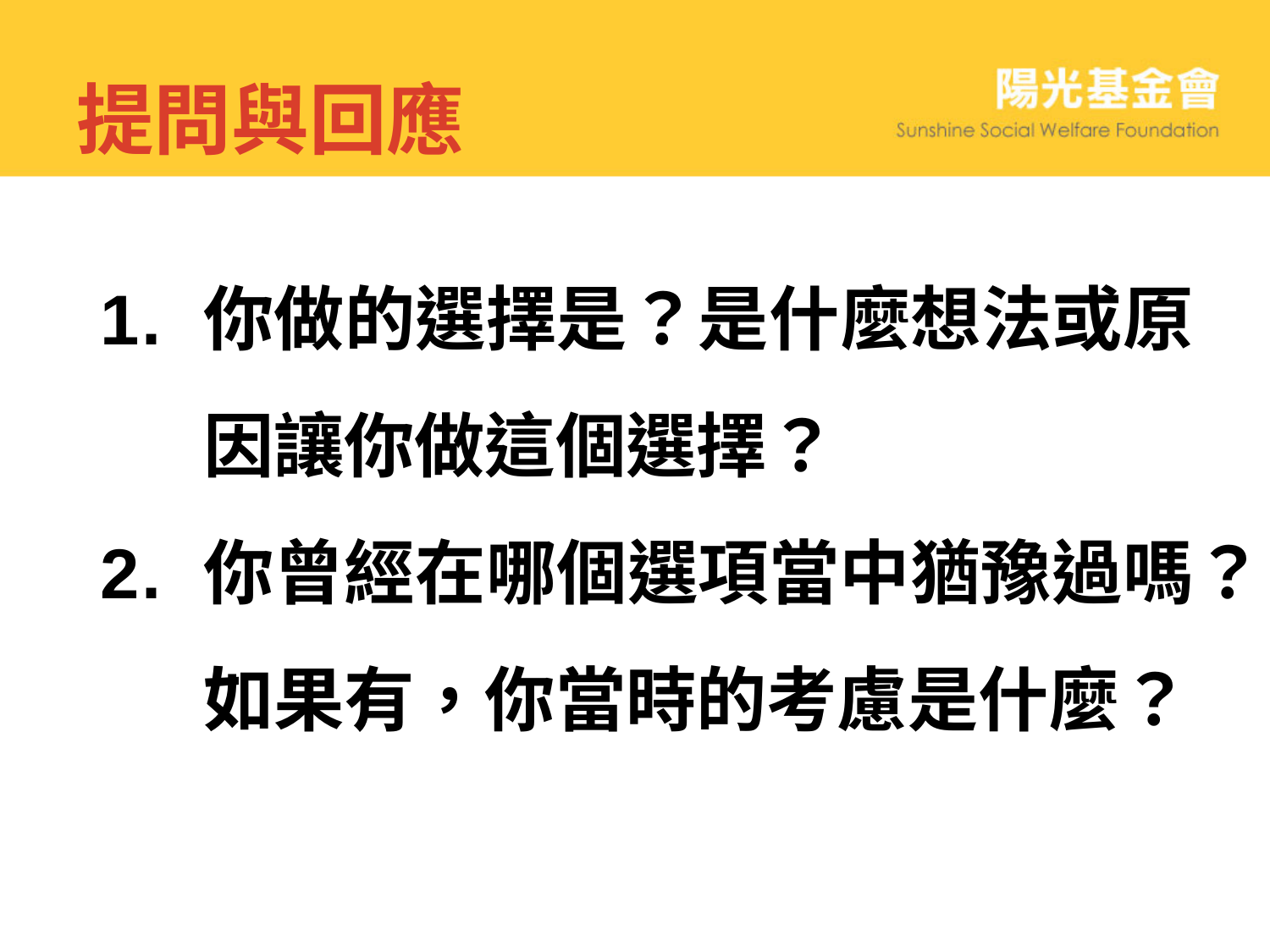

# 提問與回應
你做的選擇是？是什麼想法或原因讓你做這個選擇？
你曾經在哪個選項當中猶豫過嗎？如果有，你當時的考慮是什麼？